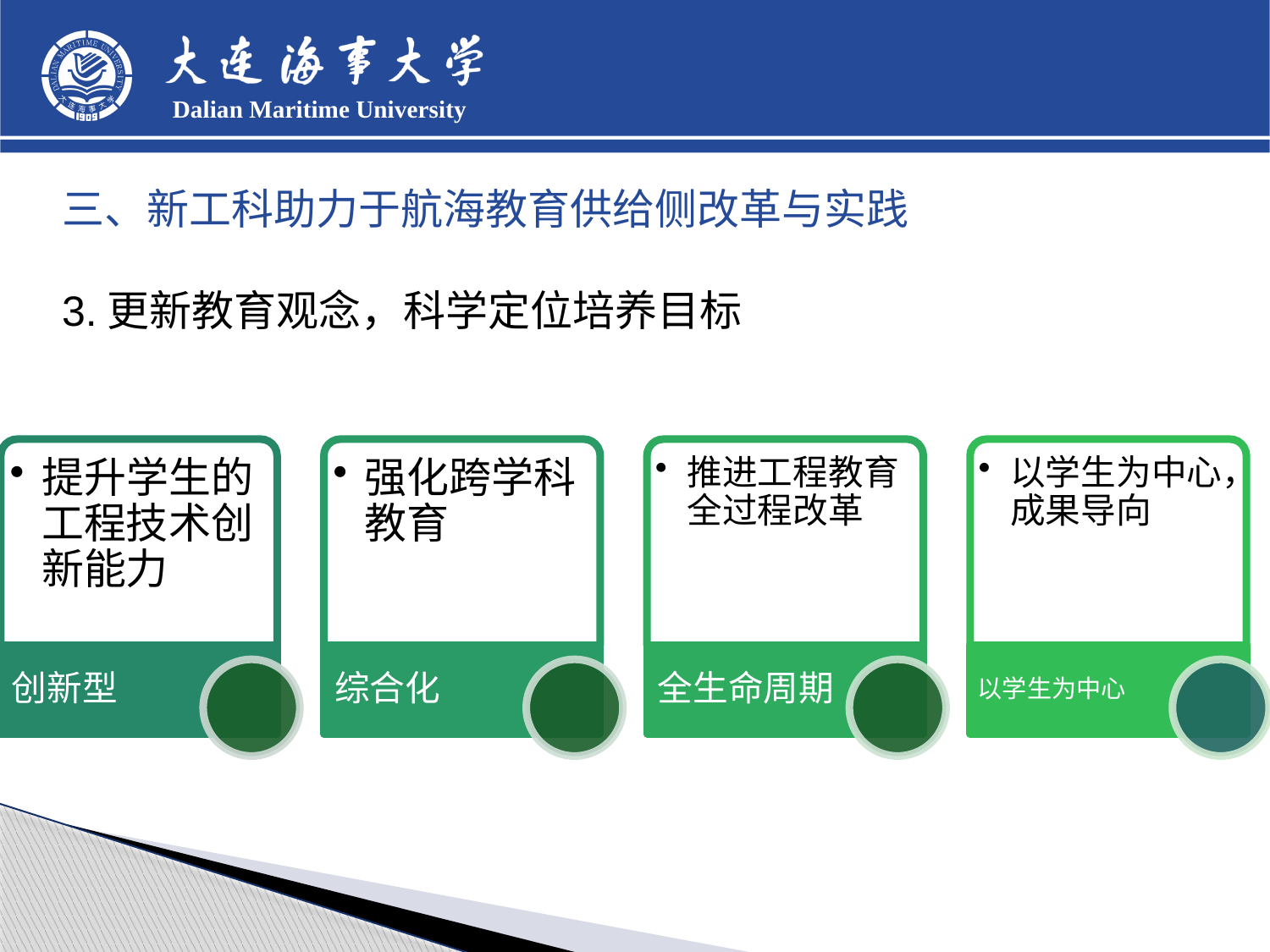

三、新工科助力于航海教育供给侧改革与实践

3.更新教育观念，科学定位培养目标
提升学生的工程技术创新能力
创新型
强化跨学科教育
综合化
推进工程教育全过程改革
全生命周期
以学生为中心，成果导向
以学生为中心